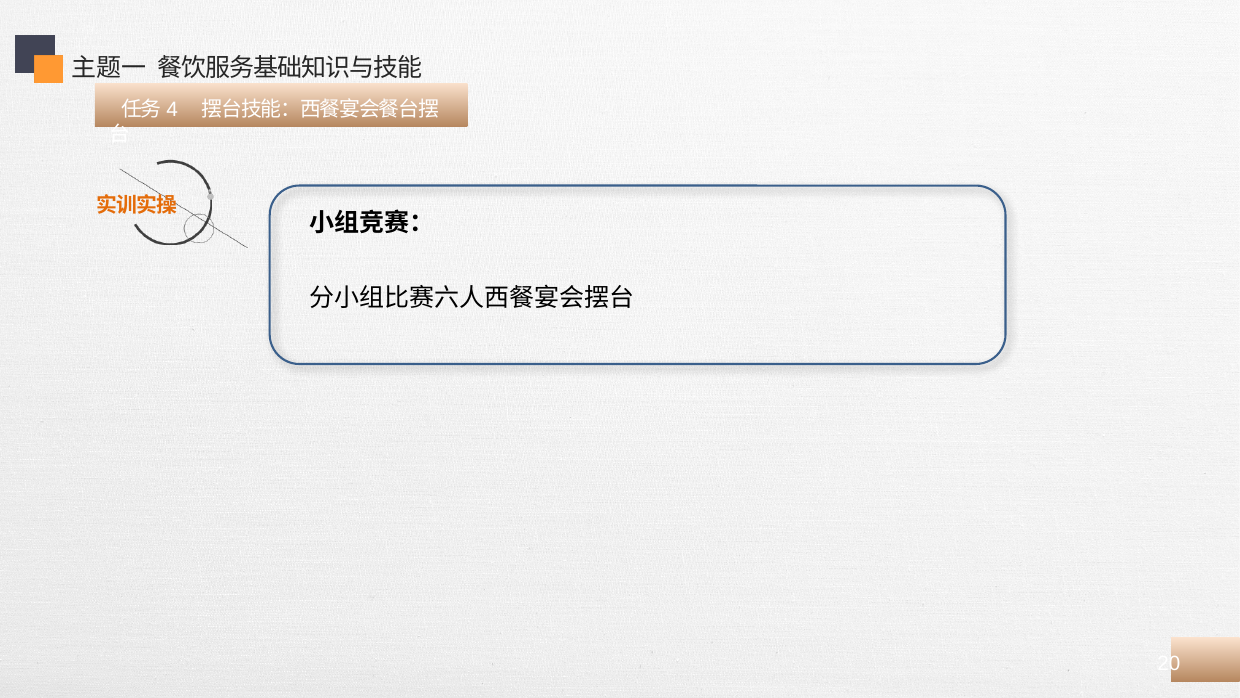

主题一  餐饮服务基础知识与技能

 任务4    摆台技能：西餐宴会餐台摆台

小组竞赛：

分小组比赛六人西餐宴会摆台